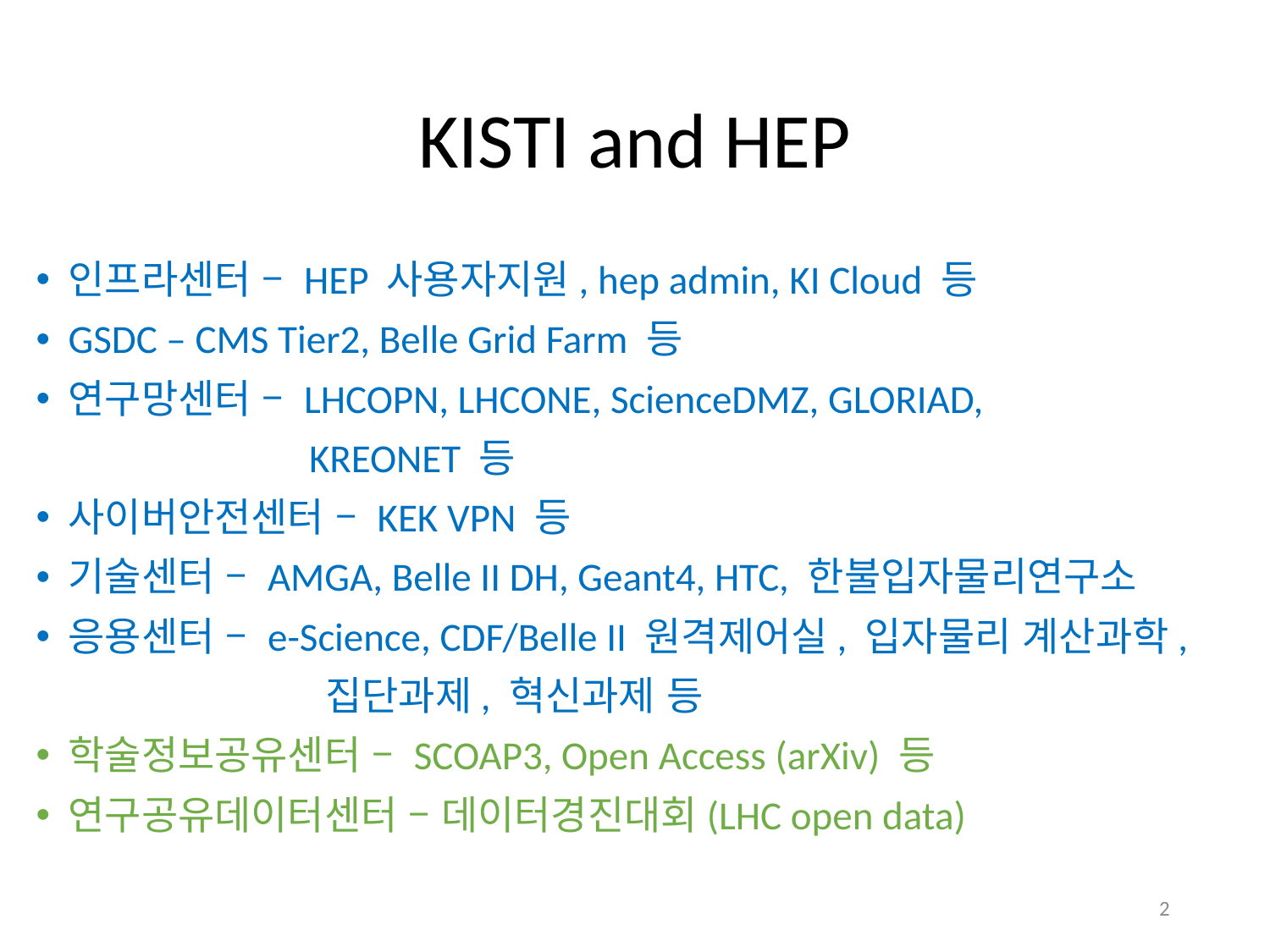

# KISTI and HEP
인프라센터 – HEP 사용자지원, hep admin, KI Cloud 등
GSDC – CMS Tier2, Belle Grid Farm 등
연구망센터 – LHCOPN, LHCONE, ScienceDMZ, GLORIAD,
                              KREONET 등
사이버안전센터 – KEK VPN 등
기술센터 – AMGA, Belle II DH, Geant4, HTC, 한불입자물리연구소
응용센터 – e-Science, CDF/Belle II 원격제어실, 입자물리 계산과학,
                         집단과제, 혁신과제 등
학술정보공유센터 – SCOAP3, Open Access (arXiv) 등
연구공유데이터센터 – 데이터경진대회(LHC open data)

2